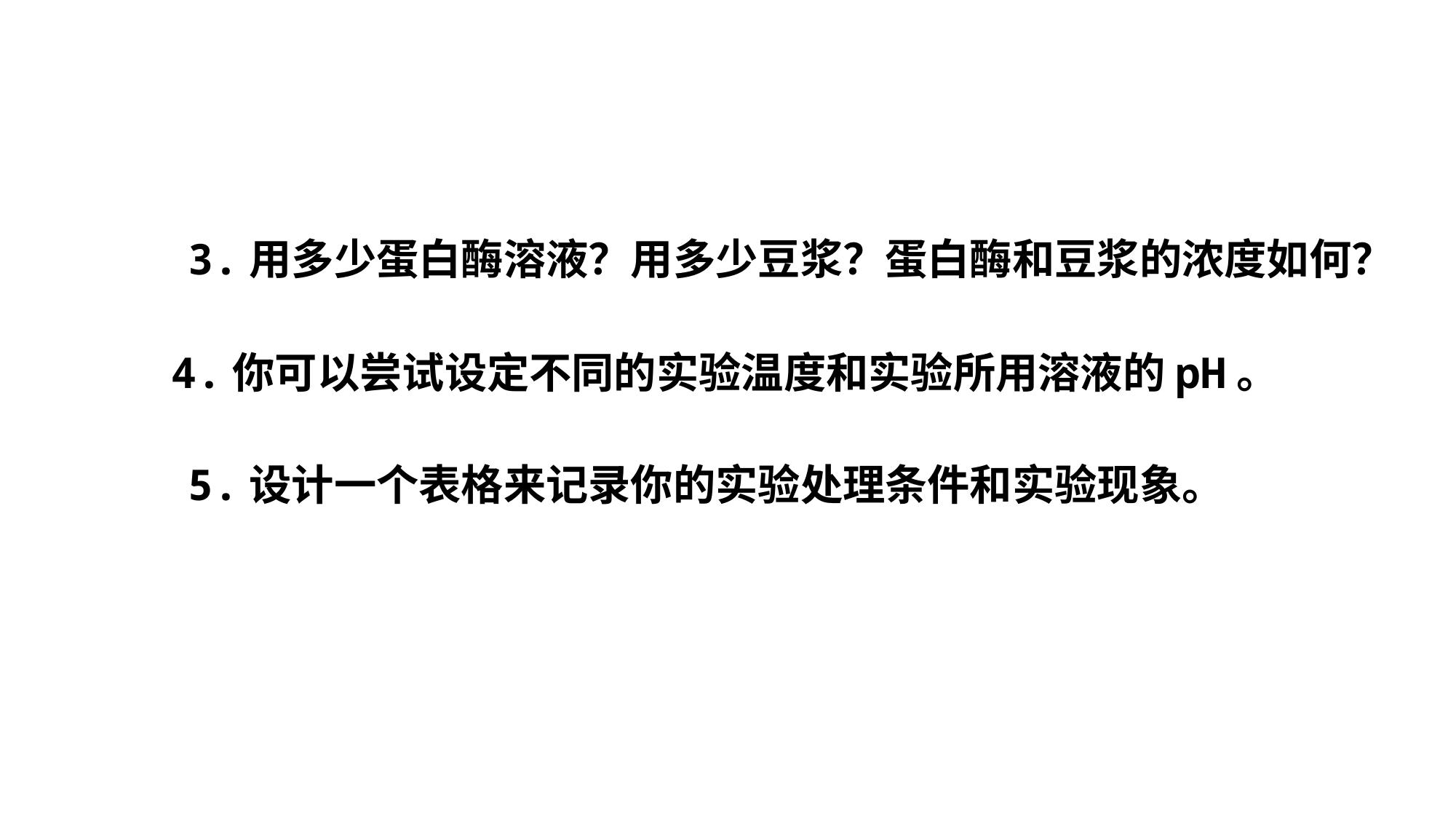

3.用多少蛋白酶溶液？用多少豆浆？蛋白酶和豆浆的浓度如何？
4.你可以尝试设定不同的实验温度和实验所用溶液的pH。
5.设计一个表格来记录你的实验处理条件和实验现象。